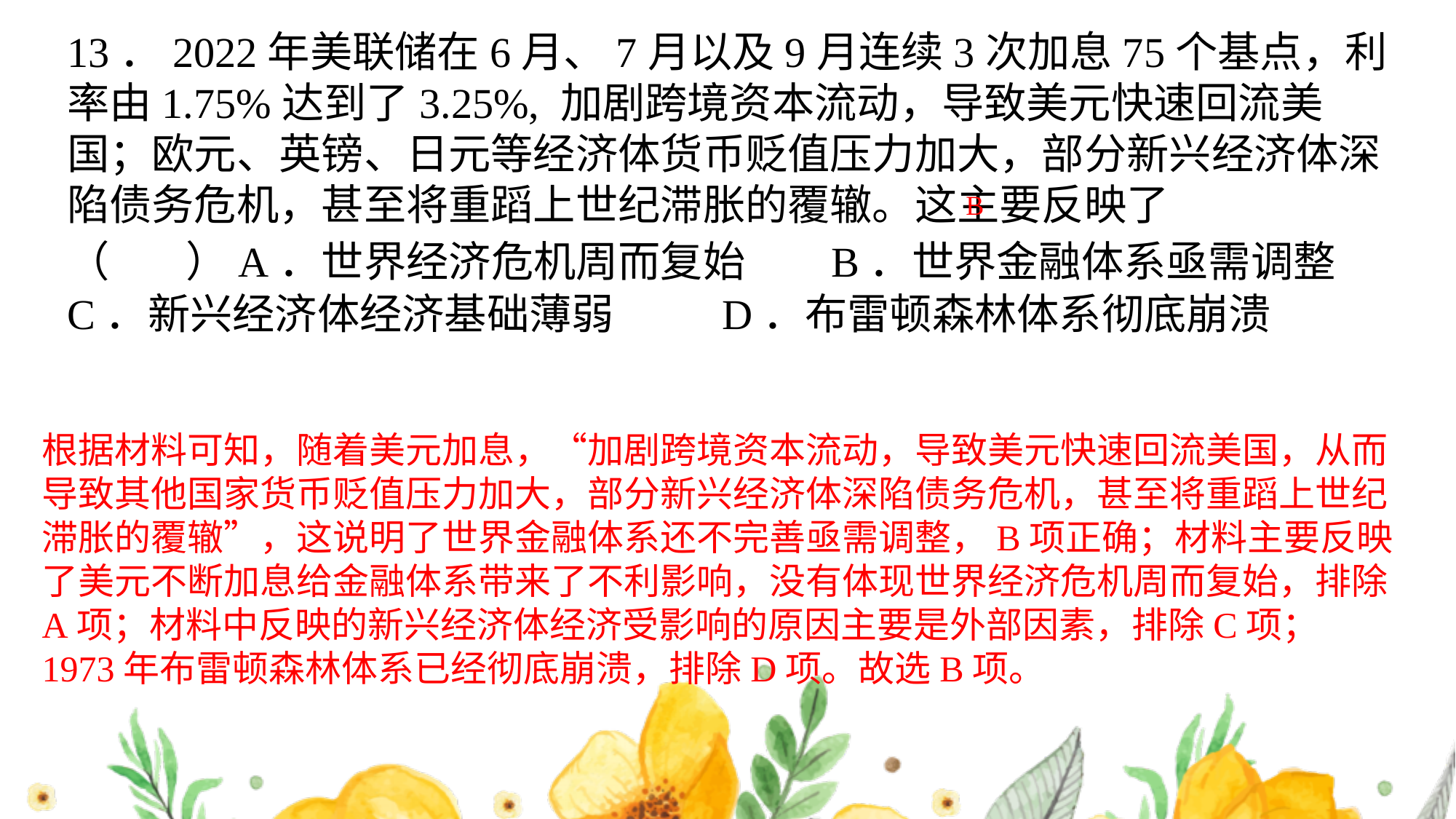

13．2022年美联储在6月、7月以及9月连续3次加息75个基点，利率由1.75%达到了3.25%, 加剧跨境资本流动，导致美元快速回流美国；欧元、英镑、日元等经济体货币贬值压力加大，部分新兴经济体深陷债务危机，甚至将重蹈上世纪滞胀的覆辙。这主要反映了（       ）A．世界经济危机周而复始	B．世界金融体系亟需调整C．新兴经济体经济基础薄弱	D．布雷顿森林体系彻底崩溃

B
根据材料可知，随着美元加息，“加剧跨境资本流动，导致美元快速回流美国，从而导致其他国家货币贬值压力加大，部分新兴经济体深陷债务危机，甚至将重蹈上世纪滞胀的覆辙”，这说明了世界金融体系还不完善亟需调整，B项正确；材料主要反映了美元不断加息给金融体系带来了不利影响，没有体现世界经济危机周而复始，排除A项；材料中反映的新兴经济体经济受影响的原因主要是外部因素，排除C项；1973年布雷顿森林体系已经彻底崩溃，排除D项。故选B项。